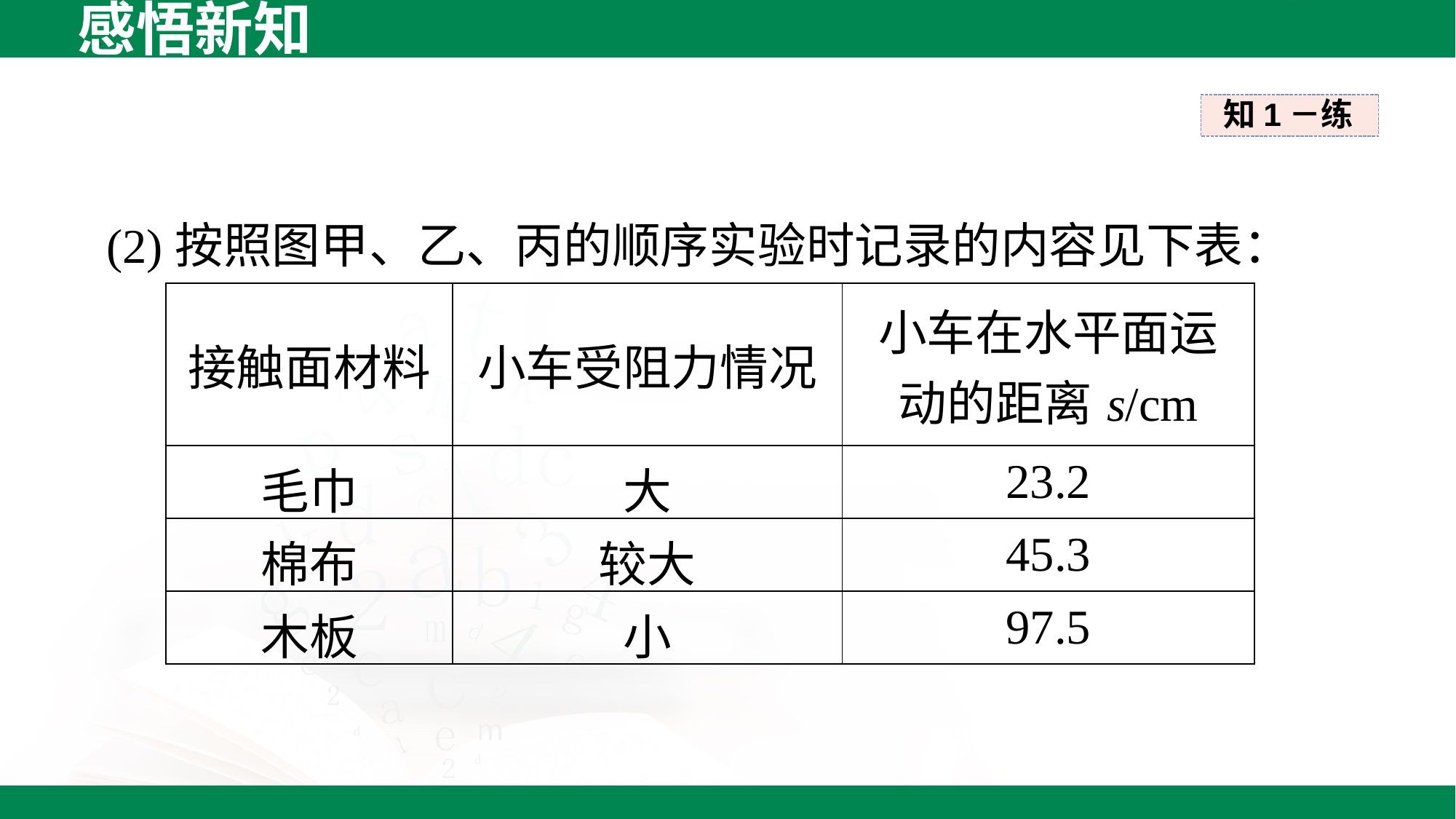

感悟新知
知1－练

(2)按照图甲、乙、丙的顺序实验时记录的内容见下表：
| 接触面材料 | 小车受阻力情况 | 小车在水平面运动的距离s/cm |
| --- | --- | --- |
| 毛巾 | 大 | 23.2 |
| 棉布 | 较大 | 45.3 |
| 木板 | 小 | 97.5 |